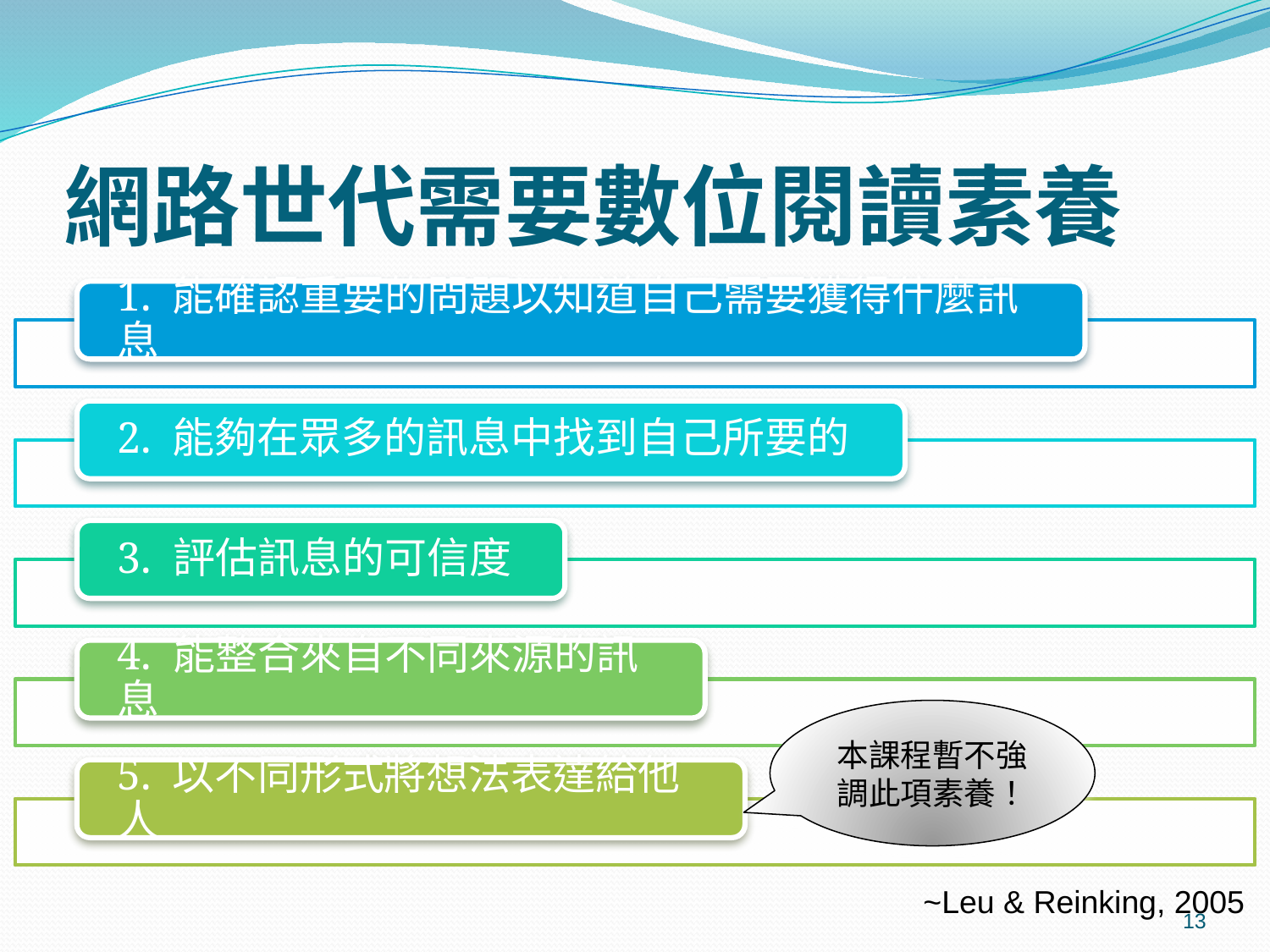

# 網路世代需要數位閱讀素養
1. 能確認重要的問題以知道自己需要獲得什麼訊息
2. 能夠在眾多的訊息中找到自己所要的
3. 評估訊息的可信度
4. 能整合來自不同來源的訊息
5. 以不同形式將想法表達給他人
本課程暫不強調此項素養！
~Leu & Reinking, 2005
13